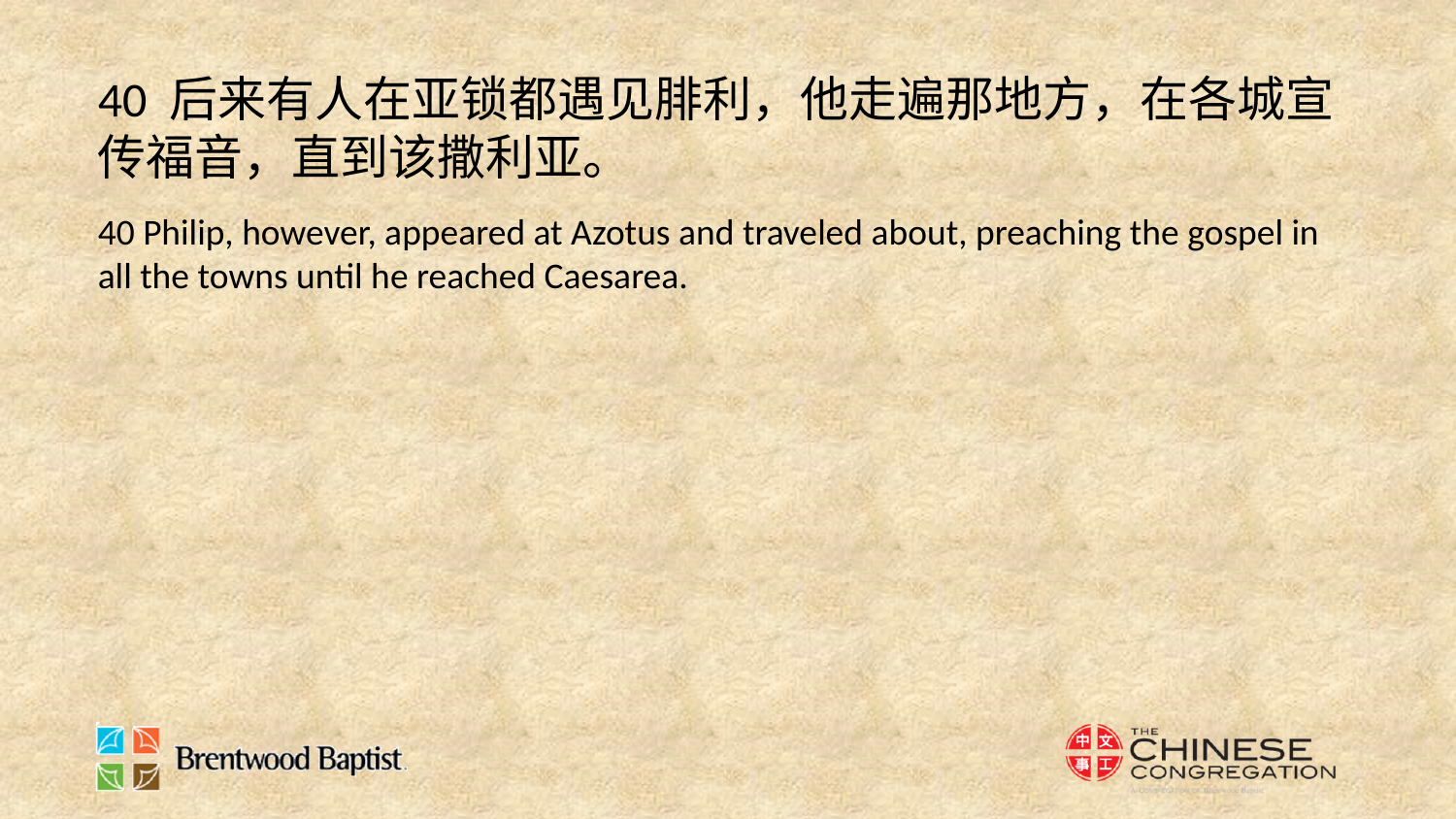

40 后来有人在亚锁都遇见腓利，他走遍那地方，在各城宣传福音，直到该撒利亚。

40 Philip, however, appeared at Azotus and traveled about, preaching the gospel in all the towns until he reached Caesarea.